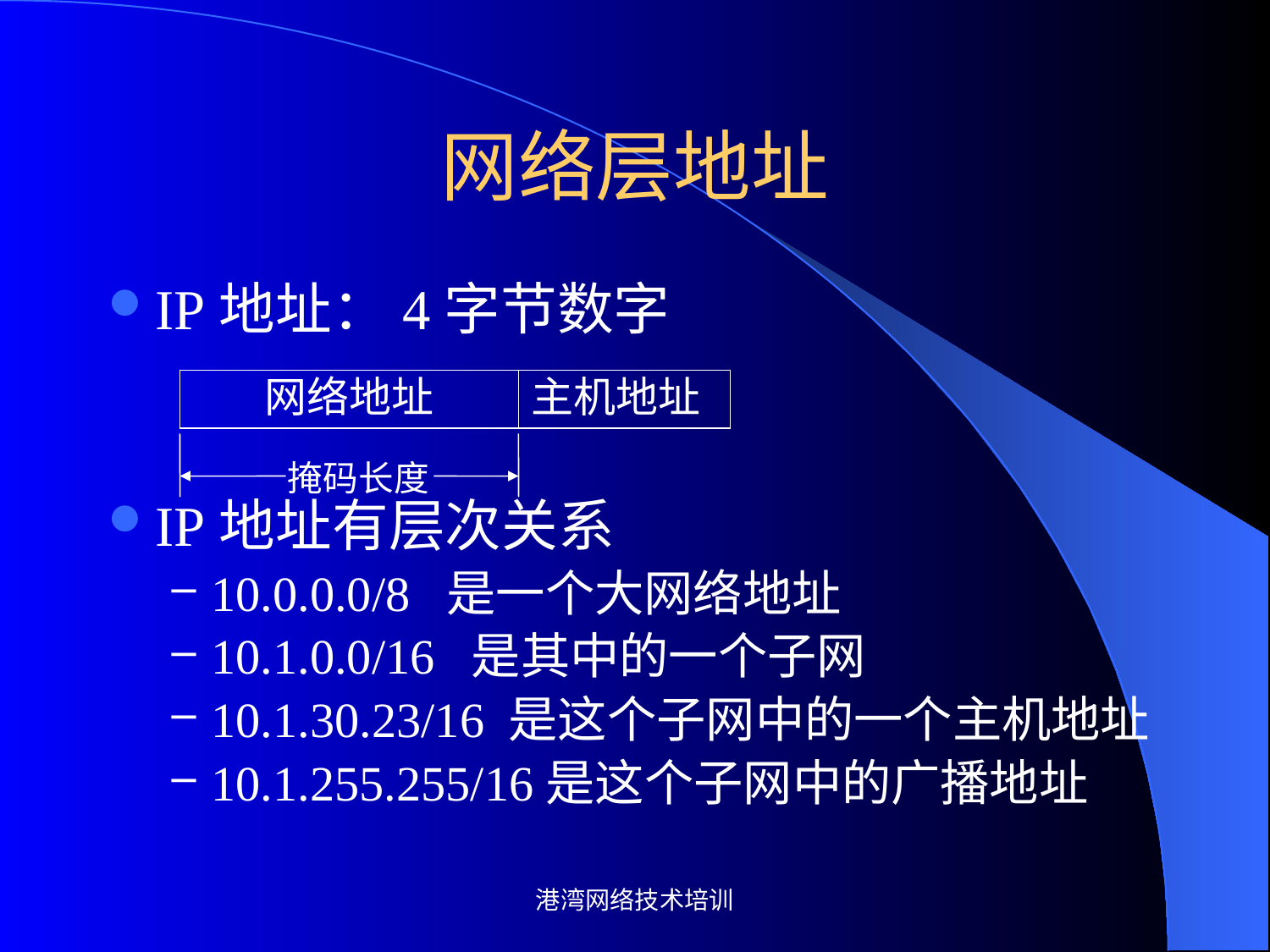

# 网络层地址
IP地址：4字节数字

IP地址有层次关系
10.0.0.0/8  是一个大网络地址
10.1.0.0/16  是其中的一个子网
10.1.30.23/16 是这个子网中的一个主机地址
10.1.255.255/16是这个子网中的广播地址
网络地址
主机地址

掩码长度

港湾网络技术培训
8